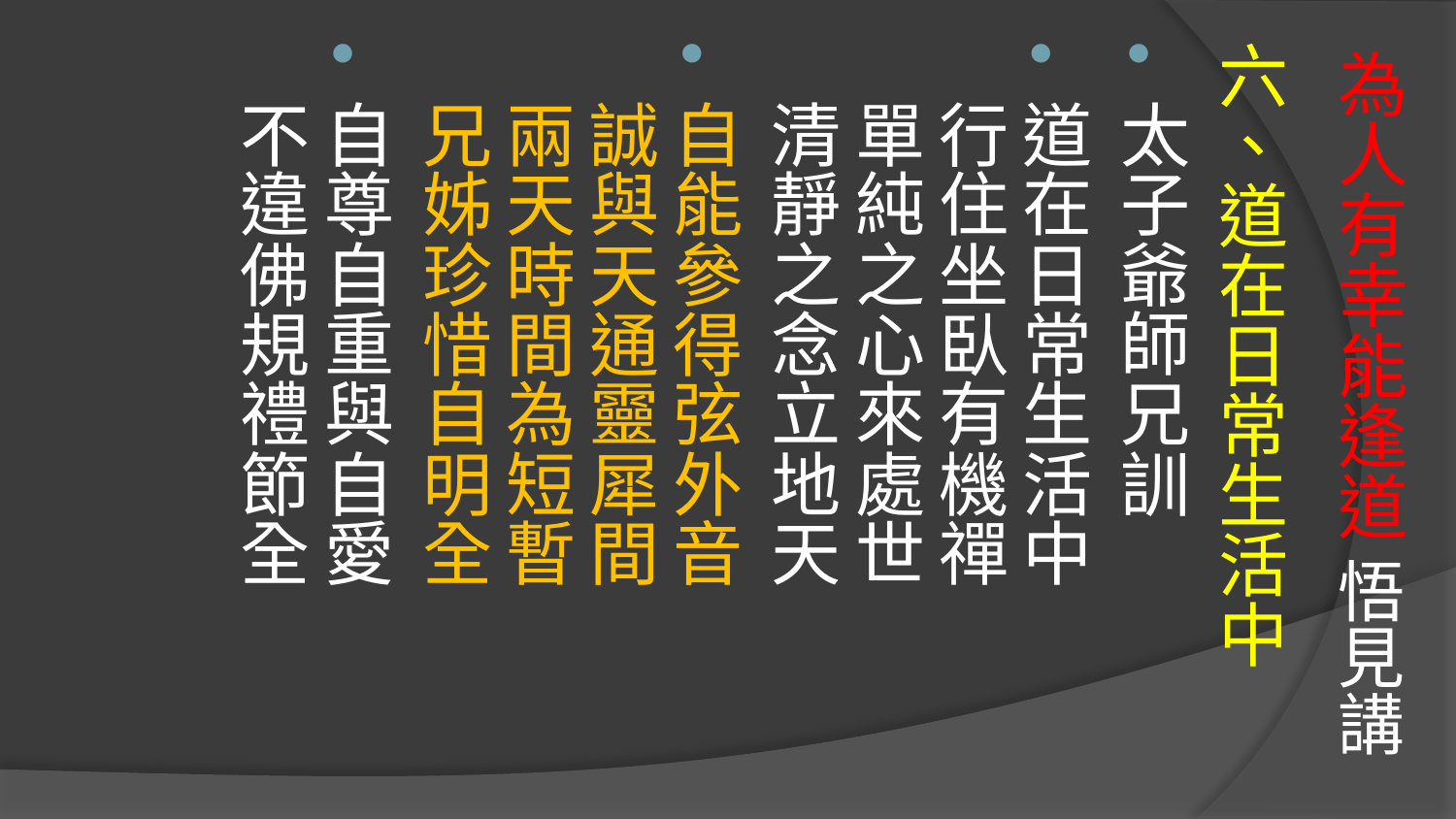

# 為人有幸能逢道 悟見講
六、道在日常生活中
太子爺師兄訓
道在日常生活中          行住坐臥有機禪
單純之心來處世           清靜之念立地天
自能參得弦外音             誠與天通靈犀間
兩天時間為短暫            兄姊珍惜自明全
自尊自重與自愛            不違佛規禮節全